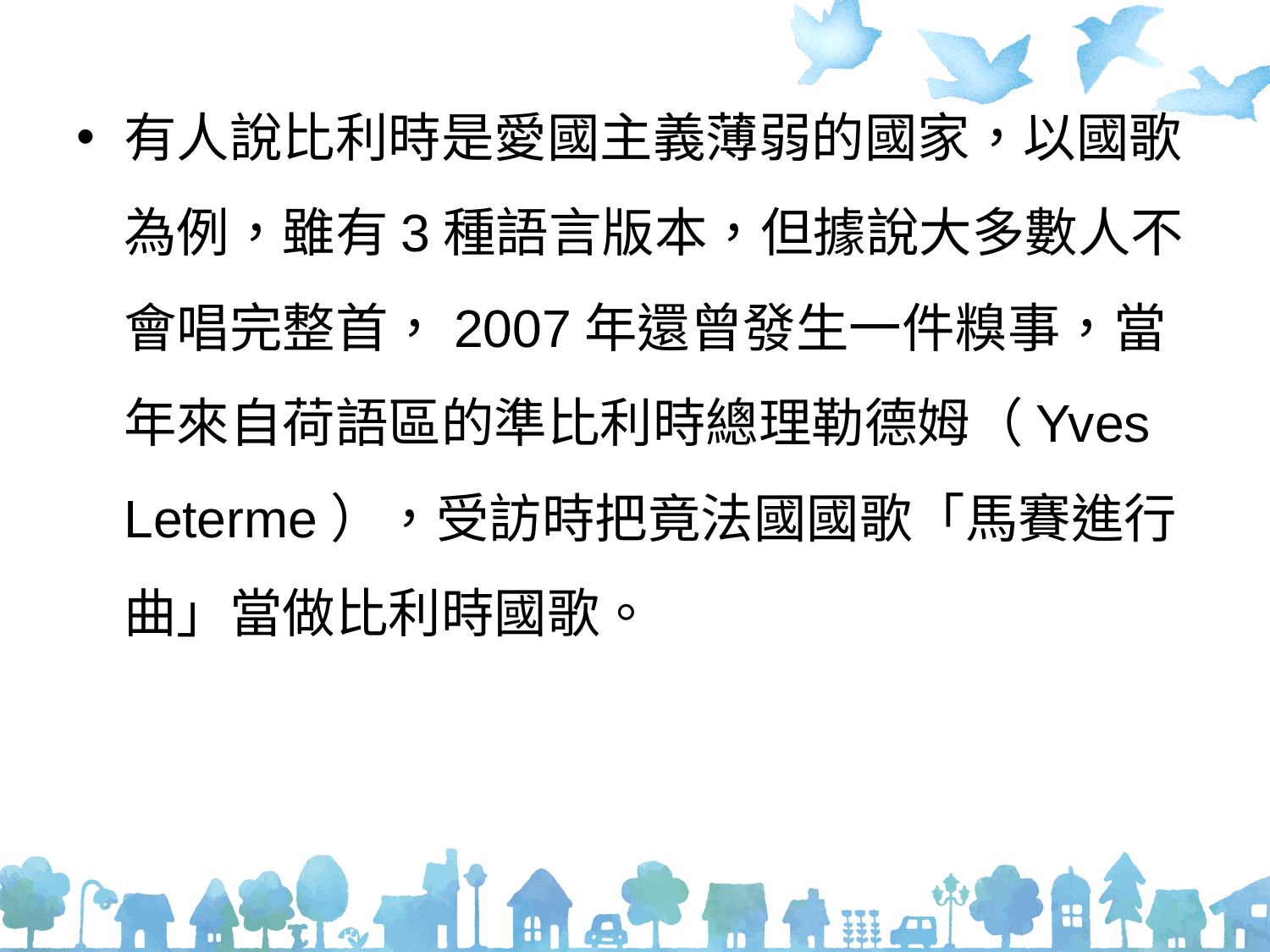

有人說比利時是愛國主義薄弱的國家，以國歌為例，雖有3種語言版本，但據說大多數人不會唱完整首，2007年還曾發生一件糗事，當年來自荷語區的準比利時總理勒德姆（Yves Leterme），受訪時把竟法國國歌「馬賽進行曲」當做比利時國歌。